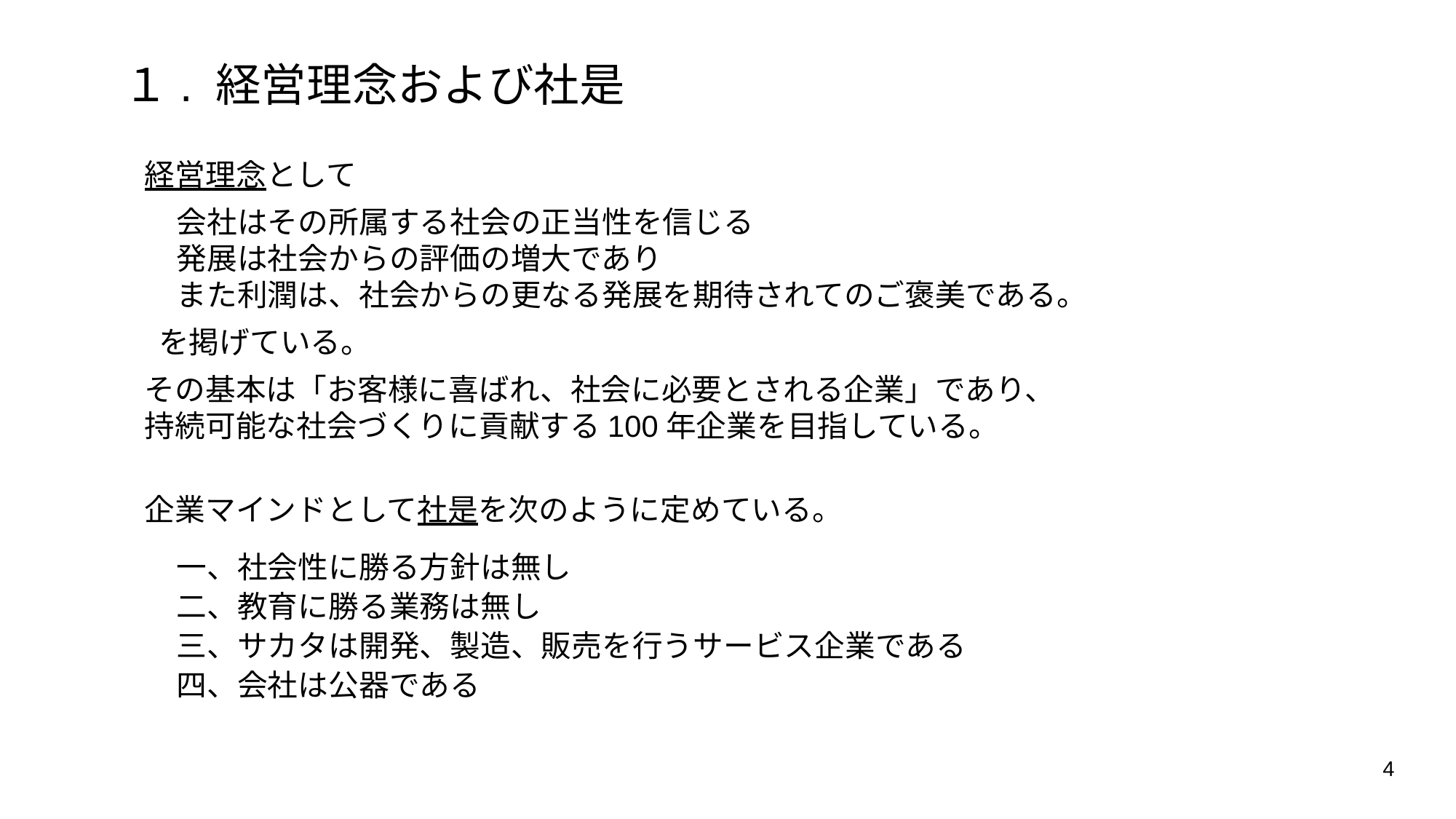

１. 経営理念および社是
経営理念として

	会社はその所属する社会の正当性を信じる
	発展は社会からの評価の増大であり
	また利潤は、社会からの更なる発展を期待されてのご褒美である。

 を掲げている。

その基本は「お客様に喜ばれ、社会に必要とされる企業」であり、
持続可能な社会づくりに貢献する100年企業を目指している。
企業マインドとして社是を次のように定めている。

	一、社会性に勝る方針は無し
	二、教育に勝る業務は無し
	三、サカタは開発、製造、販売を行うサービス企業である
	四、会社は公器である
4